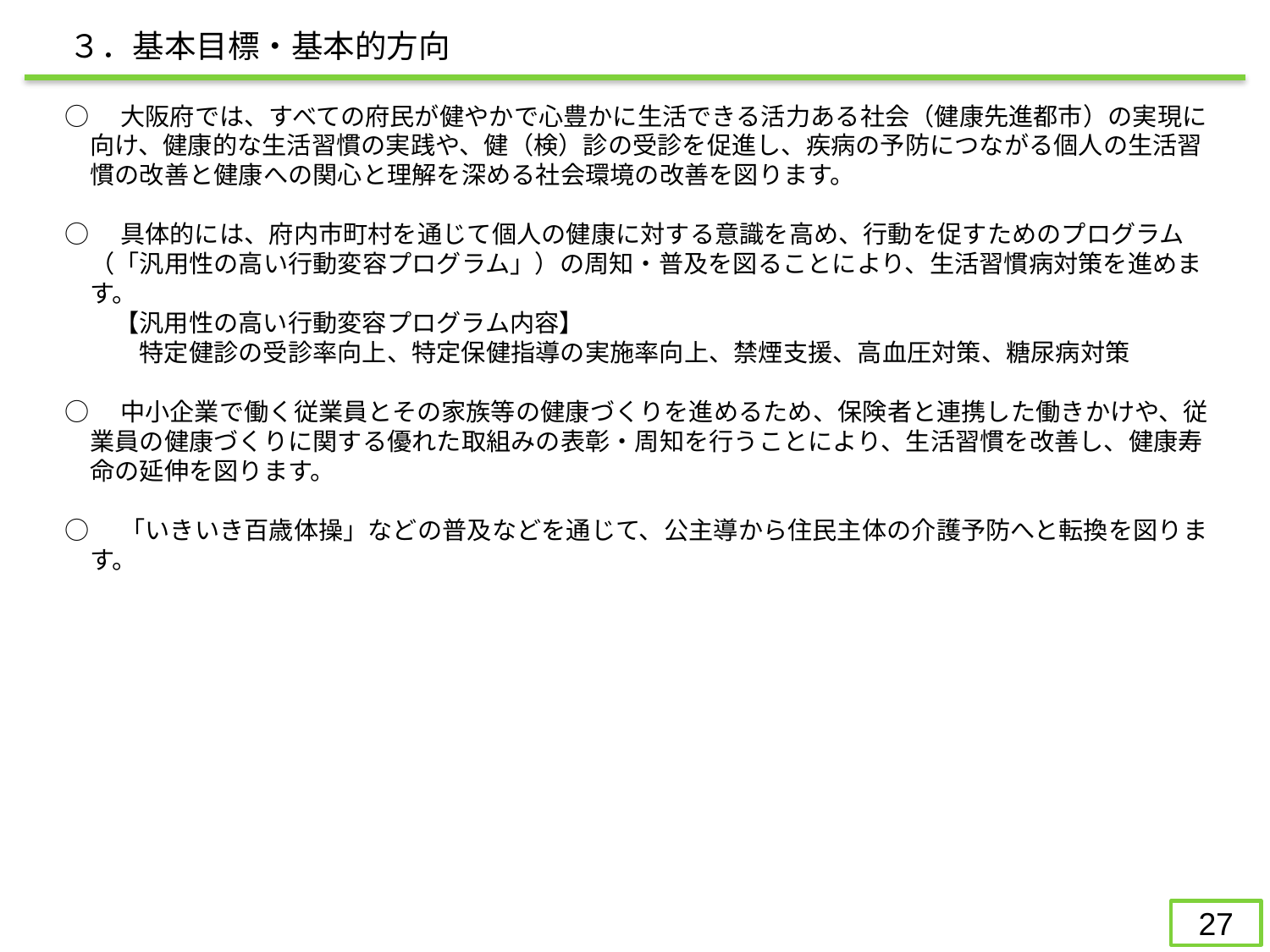

３．基本目標・基本的方向
○　大阪府では、すべての府民が健やかで心豊かに生活できる活力ある社会（健康先進都市）の実現に向け、健康的な生活習慣の実践や、健（検）診の受診を促進し、疾病の予防につながる個人の生活習慣の改善と健康への関心と理解を深める社会環境の改善を図ります。

○　具体的には、府内市町村を通じて個人の健康に対する意識を高め、行動を促すためのプログラム（「汎用性の高い行動変容プログラム」）の周知・普及を図ることにより、生活習慣病対策を進めます。
　　【汎用性の高い行動変容プログラム内容】
　　　特定健診の受診率向上、特定保健指導の実施率向上、禁煙支援、高血圧対策、糖尿病対策

○　中小企業で働く従業員とその家族等の健康づくりを進めるため、保険者と連携した働きかけや、従業員の健康づくりに関する優れた取組みの表彰・周知を行うことにより、生活習慣を改善し、健康寿命の延伸を図ります。

○　「いきいき百歳体操」などの普及などを通じて、公主導から住民主体の介護予防へと転換を図ります。
27